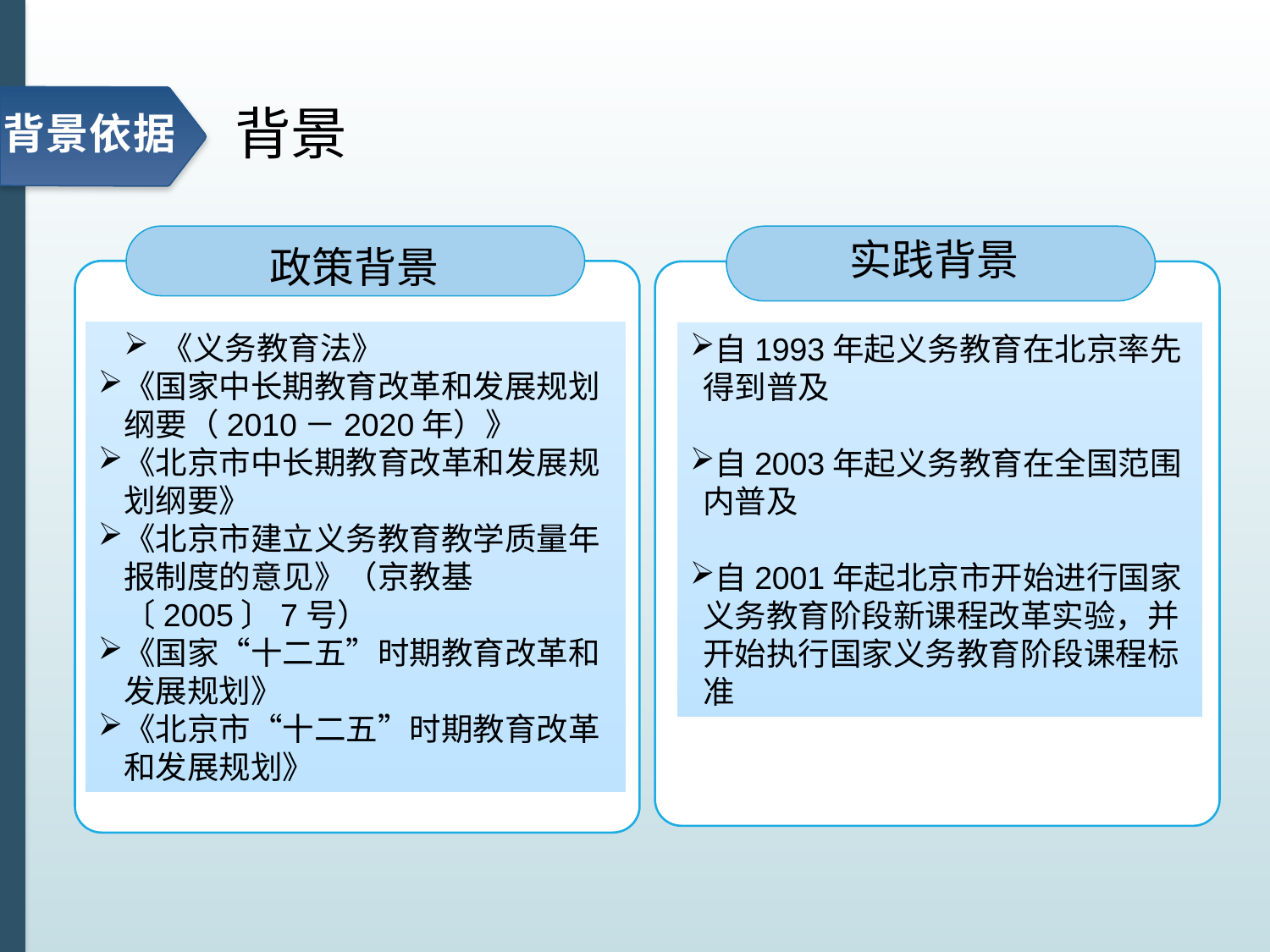

# 背景
背景依据

政策背景

《义务教育法》
《国家中长期教育改革和发展规划纲要（2010－2020年）》
《北京市中长期教育改革和发展规划纲要》
《北京市建立义务教育教学质量年报制度的意见》（京教基〔2005〕7号）
《国家“十二五”时期教育改革和发展规划》
《北京市“十二五”时期教育改革和发展规划》
Add Your Title
在宏观层面上

实践背景

自1993年起义务教育在北京率先得到普及

自2003年起义务教育在全国范围内普及

自2001年起北京市开始进行国家义务教育阶段新课程改革实验，并开始执行国家义务教育阶段课程标准
Add Your Title
实践背景